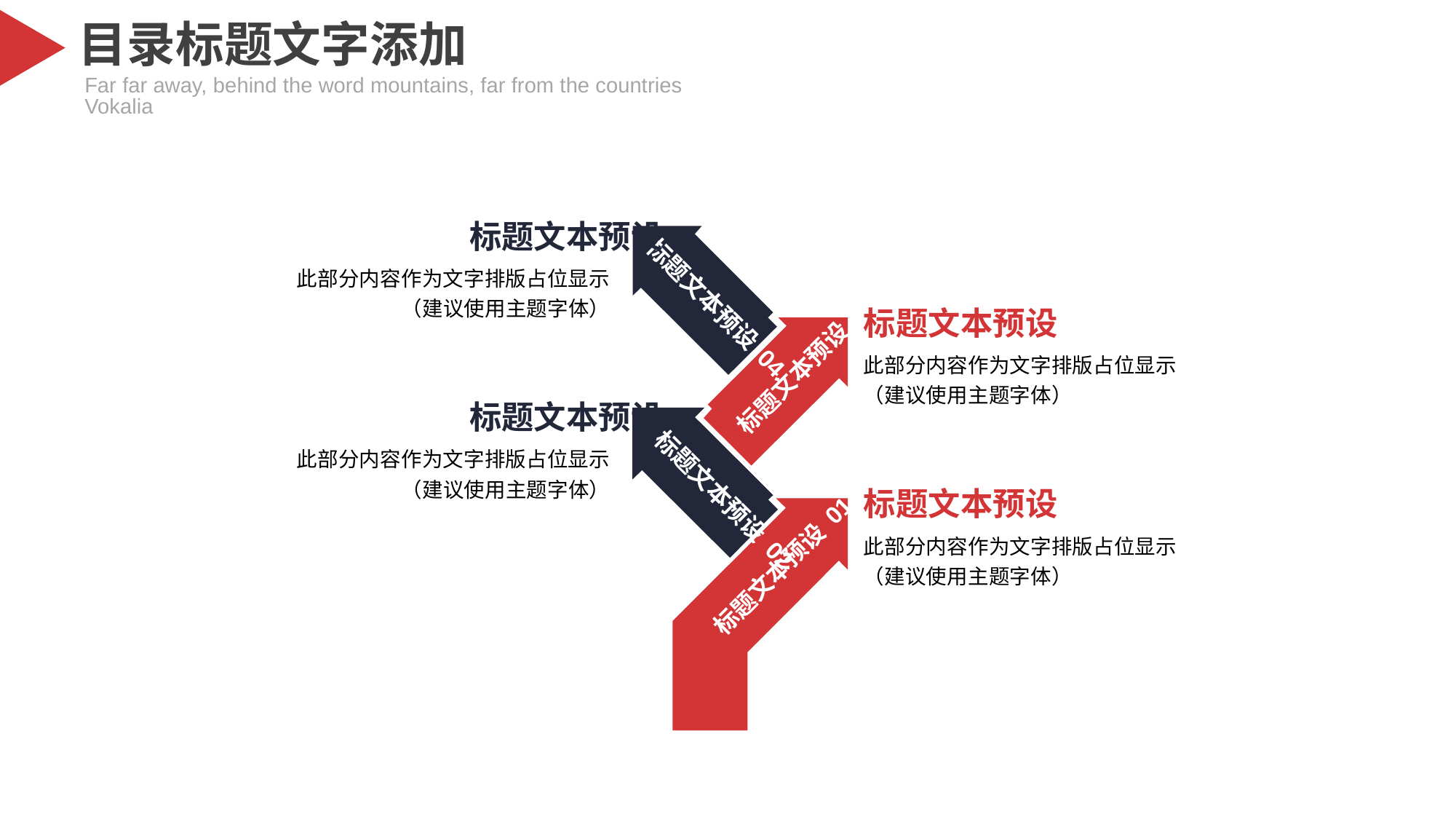

目录标题文字添加
Far far away, behind the word mountains, far from the countries Vokalia

标题文本预设
此部分内容作为文字排版占位显示
（建议使用主题字体）

标题文本预设 04

标题文本预设 03

标题文本预设 02

标题文本预设 01
标题文本预设
此部分内容作为文字排版占位显示
（建议使用主题字体）
标题文本预设
此部分内容作为文字排版占位显示
（建议使用主题字体）
标题文本预设
此部分内容作为文字排版占位显示
（建议使用主题字体）